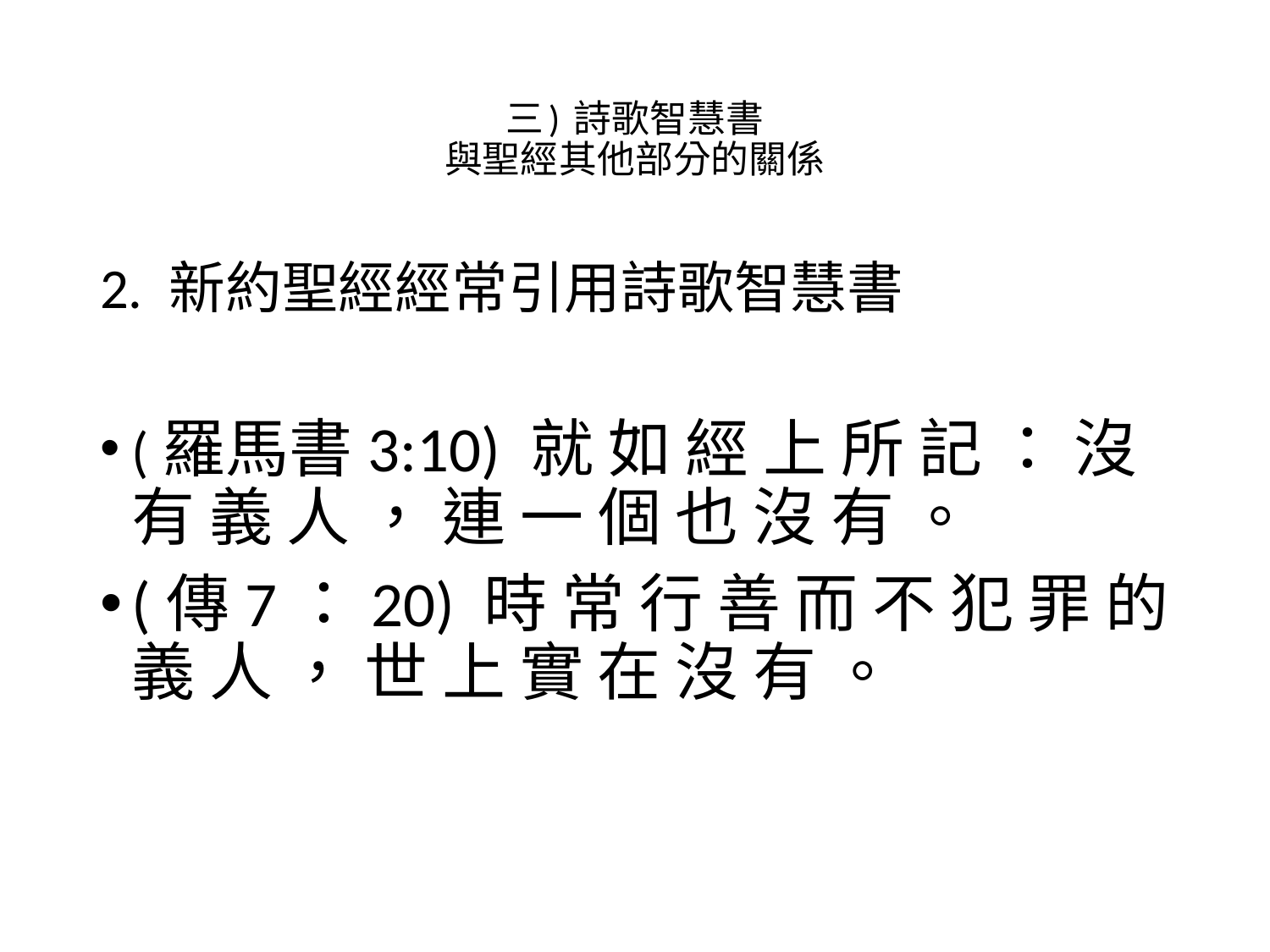

# 三) 詩歌智慧書 與聖經其他部分的關係
2. 新約聖經經常引用詩歌智慧書

(羅馬書3:10) 就 如 經 上 所 記 ： 沒 有 義 人 ， 連 一 個 也 沒 有 。
(傳7：20) 時 常 行 善 而 不 犯 罪 的 義 人 ， 世 上 實 在 沒 有 。